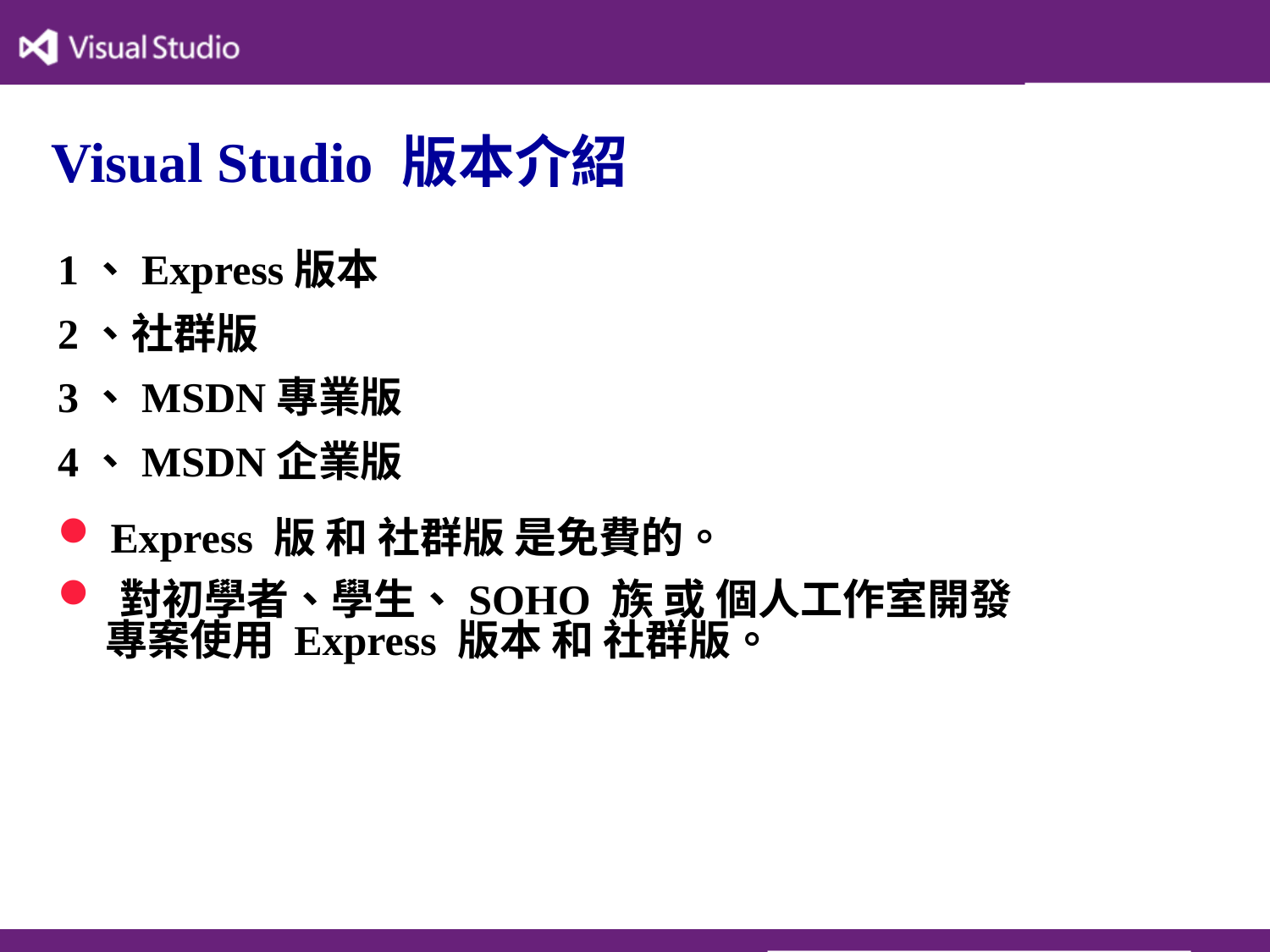

# Visual Studio 版本介紹
1、Express版本
2、社群版
3、MSDN專業版
4、MSDN企業版
 Express 版 和 社群版 是免費的。
 對初學者、學生、SOHO 族 或 個人工作室開發
 專案使用 Express 版本 和 社群版。